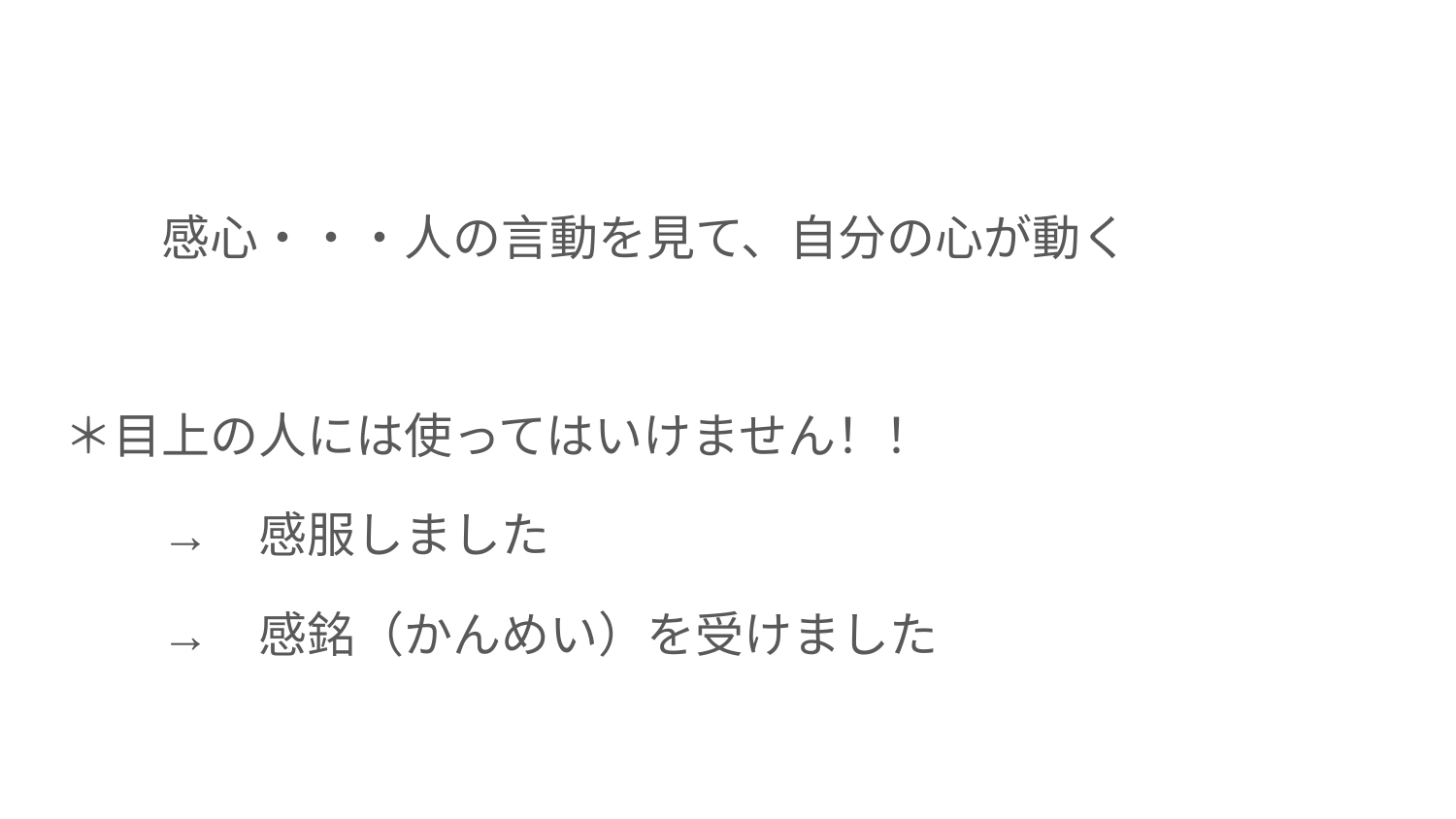

#
　　感心・・・人の言動を見て、自分の心が動く

＊目上の人には使ってはいけません！！
　　→　感服しました
　　→　感銘（かんめい）を受けました